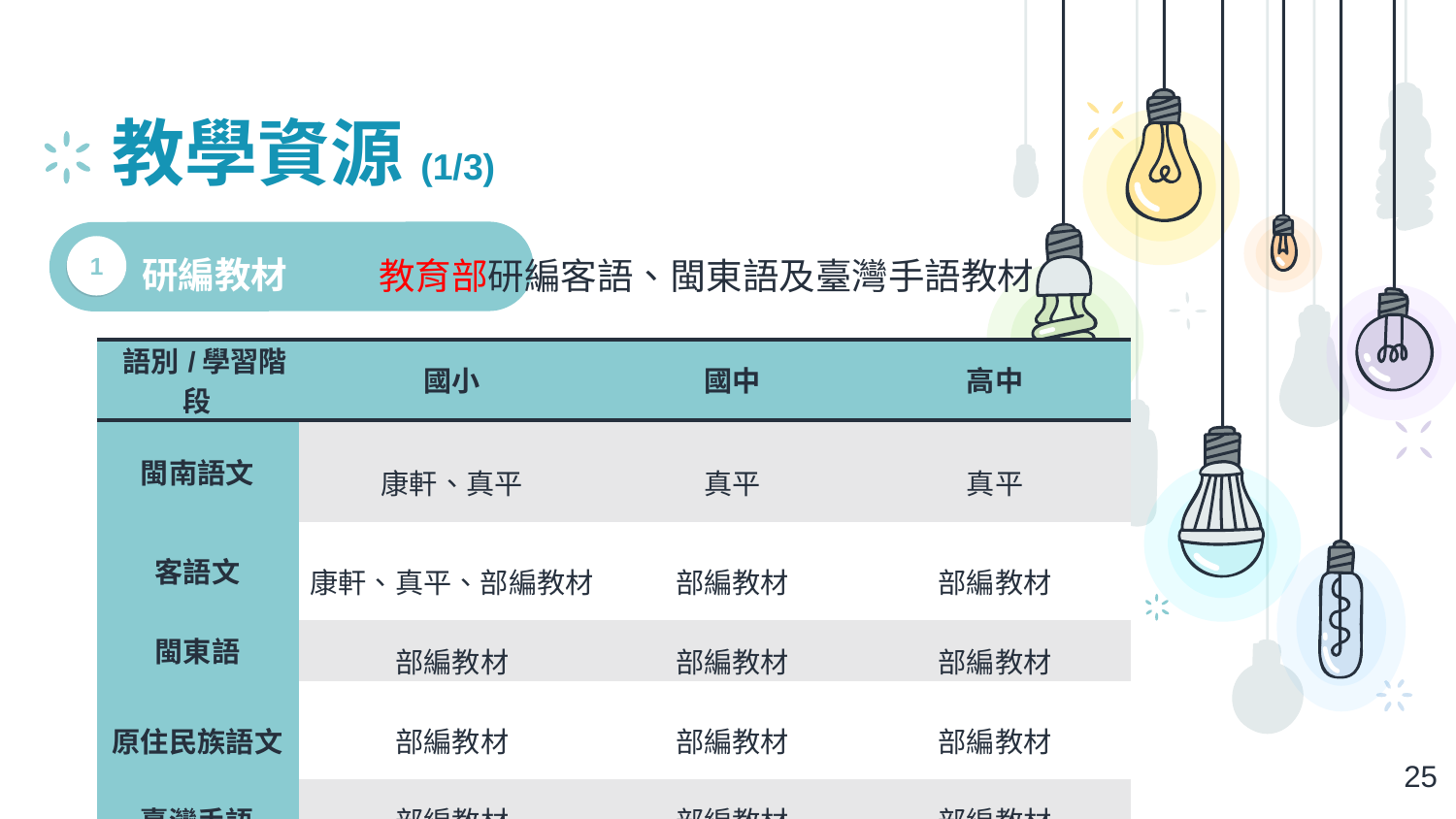

教育部研編客語、閩東語及臺灣手語教材

研編教材
1
# 教學資源(1/3)
| 語別/學習階段 | 國小 | 國中 | 高中 |
| --- | --- | --- | --- |
| 閩南語文 | 康軒、真平 | 真平 | 真平 |
| 客語文 | 康軒、真平、部編教材 | 部編教材 | 部編教材 |
| 閩東語 | 部編教材 | 部編教材 | 部編教材 |
| 原住民族語文 | 部編教材 | 部編教材 | 部編教材 |
| 臺灣手語 | 部編教材 | 部編教材 | 部編教材 |
25